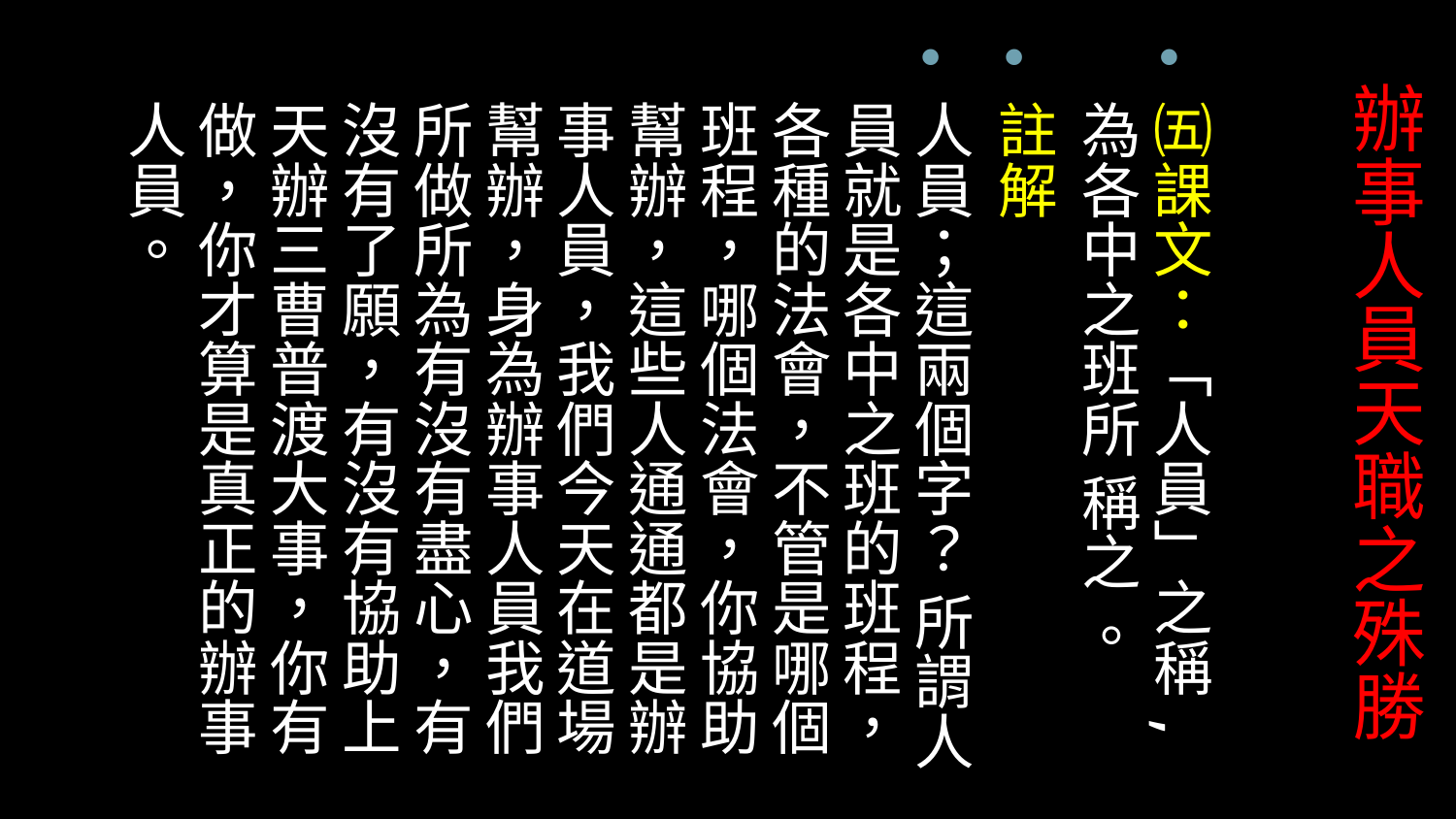

# 辦事人員天職之殊勝

㈤課文：「人員」之稱,為各中之班所 稱之 。
註解
人員；這兩個字？ 所謂人員就是各中之班的班程，各種的法會，不管是哪個班程，哪個法會，你協助幫辦，這些人通通都是辦事人員，我們今天在道場幫辦，身為辦事人員我們所做所為有沒有盡心，有沒有了願，有沒有協助上天辦三曹普渡大事，你有做，你才算是真正的辦事人員。